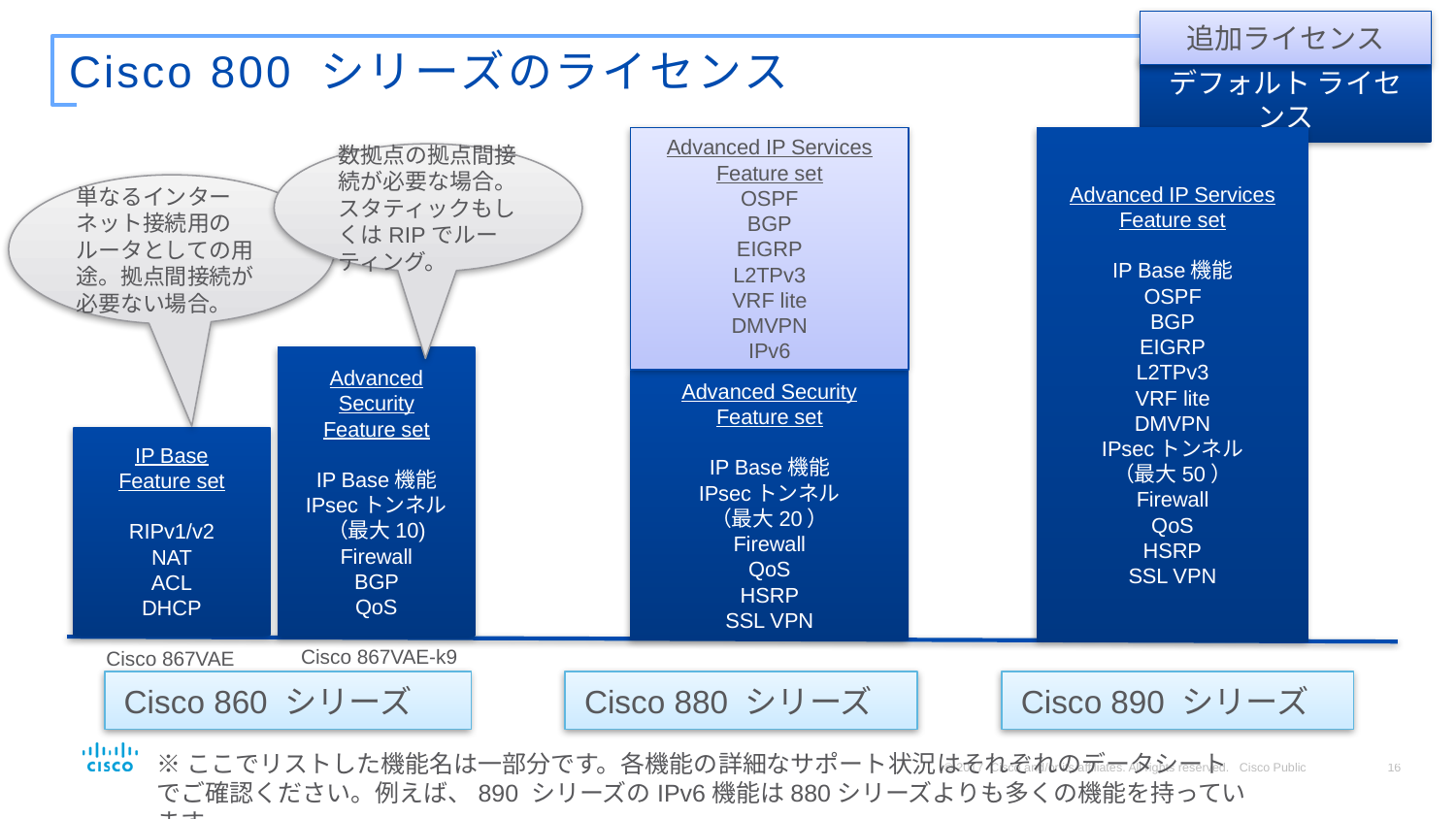

追加ライセンス
# Cisco 800 シリーズのライセンス
デフォルト ライセンス
Advanced IP Services
Feature set

IP Base機能
OSPF
BGP
EIGRP
L2TPv3
VRF lite
DMVPN
IPsecトンネル
（最大50）
Firewall
QoS
HSRP
SSL VPN
Advanced IP Services Feature set
OSPF
BGP
EIGRP
L2TPv3
VRF lite
DMVPN
IPv6
数拠点の拠点間接続が必要な場合。スタティックもしくはRIPでルーティング。
単なるインターネット接続用のルータとしての用途。拠点間接続が必要ない場合。
Advanced Security
Feature set

IP Base機能
IPsecトンネル
（最大10)
Firewall
BGP
QoS
Advanced Security
Feature set

IP Base機能
IPsecトンネル
（最大20）
Firewall
QoS
HSRP
SSL VPN
IP Base
Feature set

RIPv1/v2
NAT
ACL
DHCP
Cisco 867VAE-k9
Cisco 867VAE
Cisco 860 シリーズ
Cisco 880 シリーズ
Cisco 890 シリーズ
※ここでリストした機能名は一部分です。各機能の詳細なサポート状況はそれぞれのデータシートでご確認ください。例えば、890 シリーズのIPv6機能は880シリーズよりも多くの機能を持っています。